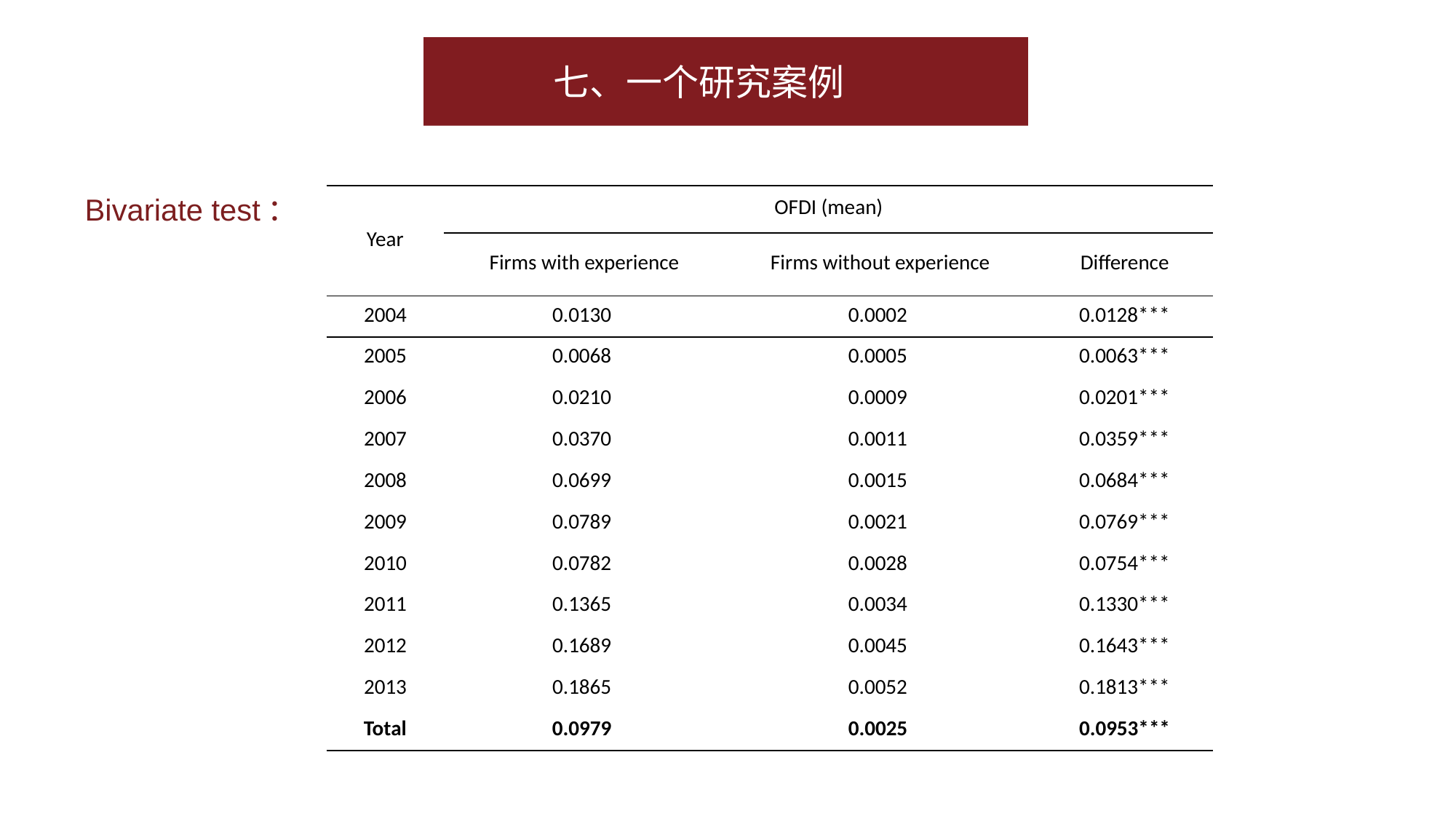

七、一个研究案例
Bivariate test：

| Year | OFDI (mean) |  |  |
| --- | --- | --- | --- |
|  | Firms with experience | Firms without experience | Difference |
| 2004 | 0.0130 | 0.0002 | 0.0128\*\*\* |
| 2005 | 0.0068 | 0.0005 | 0.0063\*\*\* |
| 2006 | 0.0210 | 0.0009 | 0.0201\*\*\* |
| 2007 | 0.0370 | 0.0011 | 0.0359\*\*\* |
| 2008 | 0.0699 | 0.0015 | 0.0684\*\*\* |
| 2009 | 0.0789 | 0.0021 | 0.0769\*\*\* |
| 2010 | 0.0782 | 0.0028 | 0.0754\*\*\* |
| 2011 | 0.1365 | 0.0034 | 0.1330\*\*\* |
| 2012 | 0.1689 | 0.0045 | 0.1643\*\*\* |
| 2013 | 0.1865 | 0.0052 | 0.1813\*\*\* |
| Total | 0.0979 | 0.0025 | 0.0953\*\*\* |